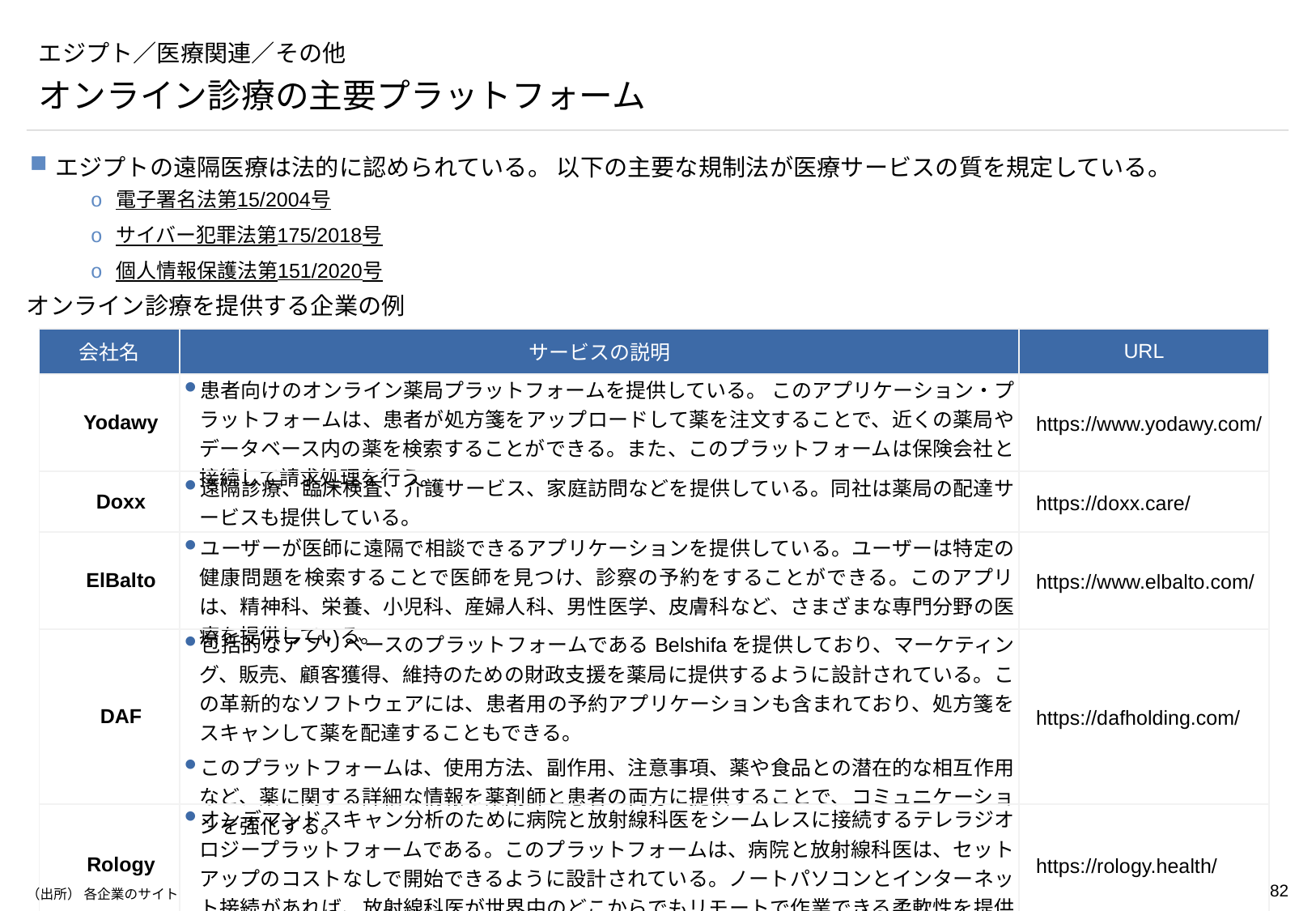

# エジプト／医療関連／その他
オンライン診療の主要プラットフォーム
エジプトの遠隔医療は法的に認められている。 以下の主要な規制法が医療サービスの質を規定している。
電子署名法第15/2004号
サイバー犯罪法第175/2018号
個人情報保護法第151/2020号
オンライン診療を提供する企業の例
| 会社名 | サービスの説明 | URL |
| --- | --- | --- |
| Yodawy | 患者向けのオンライン薬局プラットフォームを提供している。 このアプリケーション・プラットフォームは、患者が処方箋をアップロードして薬を注文することで、近くの薬局やデータベース内の薬を検索することができる。また、このプラットフォームは保険会社と接続して請求処理を行う。 | https://www.yodawy.com/ |
| Doxx | 遠隔診療、臨床検査、介護サービス、家庭訪問などを提供している。同社は薬局の配達サービスも提供している。 | https://doxx.care/ |
| ElBalto | ユーザーが医師に遠隔で相談できるアプリケーションを提供している。ユーザーは特定の健康問題を検索することで医師を見つけ、診察の予約をすることができる。このアプリは、精神科、栄養、小児科、産婦人科、男性医学、皮膚科など、さまざまな専門分野の医療を提供している。 | https://www.elbalto.com/ |
| DAF | 包括的なアプリベースのプラットフォームであるBelshifaを提供しており、マーケティング、販売、顧客獲得、維持のための財政支援を薬局に提供するように設計されている。この革新的なソフトウェアには、患者用の予約アプリケーションも含まれており、処方箋をスキャンして薬を配達することもできる。 このプラットフォームは、使用方法、副作用、注意事項、薬や食品との潜在的な相互作用など、薬に関する詳細な情報を薬剤師と患者の両方に提供することで、コミュニケーションを強化する。 | https://dafholding.com/ |
| Rology | オンデマンドスキャン分析のために病院と放射線科医をシームレスに接続するテレラジオロジープラットフォームである。このプラットフォームは、病院と放射線科医は、セットアップのコストなしで開始できるように設計されている。ノートパソコンとインターネット接続があれば、放射線科医が世界中のどこからでもリモートで作業できる柔軟性を提供する。 | https://rology.health/ |
（出所） 各企業のサイト